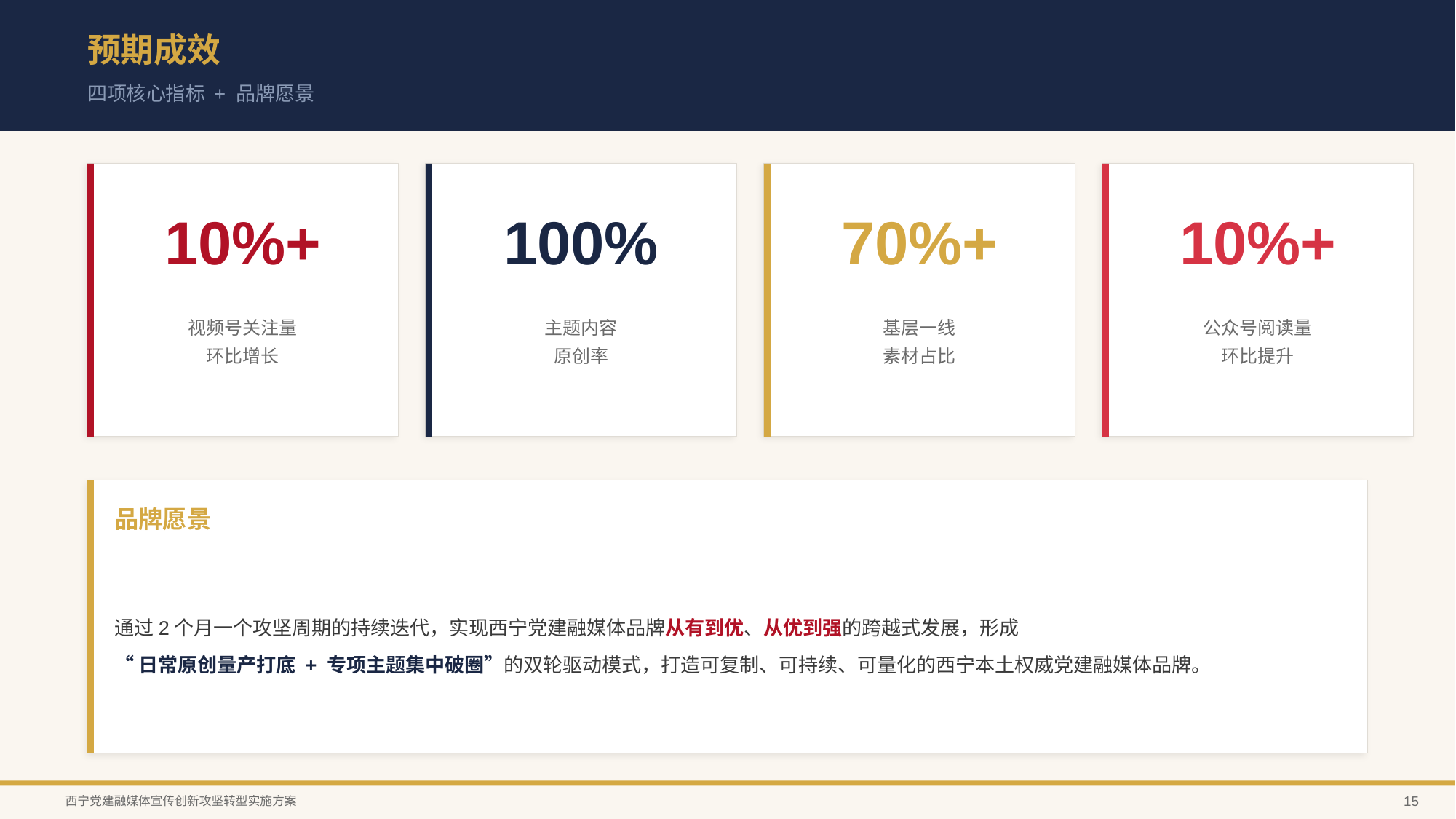

预期成效
四项核心指标 + 品牌愿景

10%+
100%
70%+
10%+
视频号关注量
环比增长
主题内容
原创率
基层一线
素材占比
公众号阅读量
环比提升

品牌愿景
通过2个月一个攻坚周期的持续迭代，实现西宁党建融媒体品牌从有到优、从优到强的跨越式发展，形成
“日常原创量产打底 + 专项主题集中破圈”的双轮驱动模式，打造可复制、可持续、可量化的西宁本土权威党建融媒体品牌。

西宁党建融媒体宣传创新攻坚转型实施方案
15